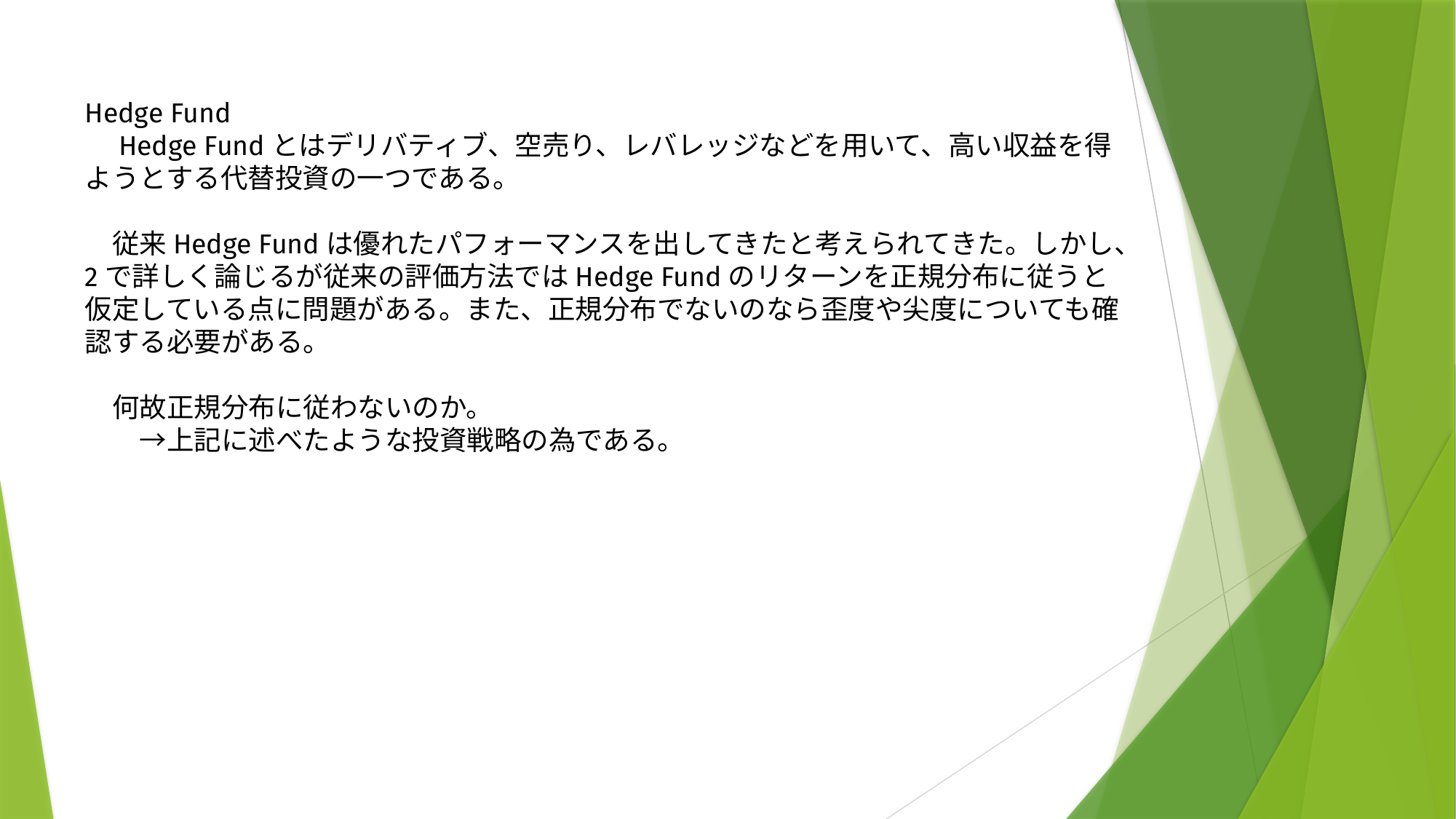

Hedge Fund
　Hedge Fundとはデリバティブ、空売り、レバレッジなどを用いて、高い収益を得ようとする代替投資の一つである。

　従来Hedge Fundは優れたパフォーマンスを出してきたと考えられてきた。しかし、2で詳しく論じるが従来の評価方法ではHedge Fundのリターンを正規分布に従うと仮定している点に問題がある。また、正規分布でないのなら歪度や尖度についても確認する必要がある。

　何故正規分布に従わないのか。
　　→上記に述べたような投資戦略の為である。